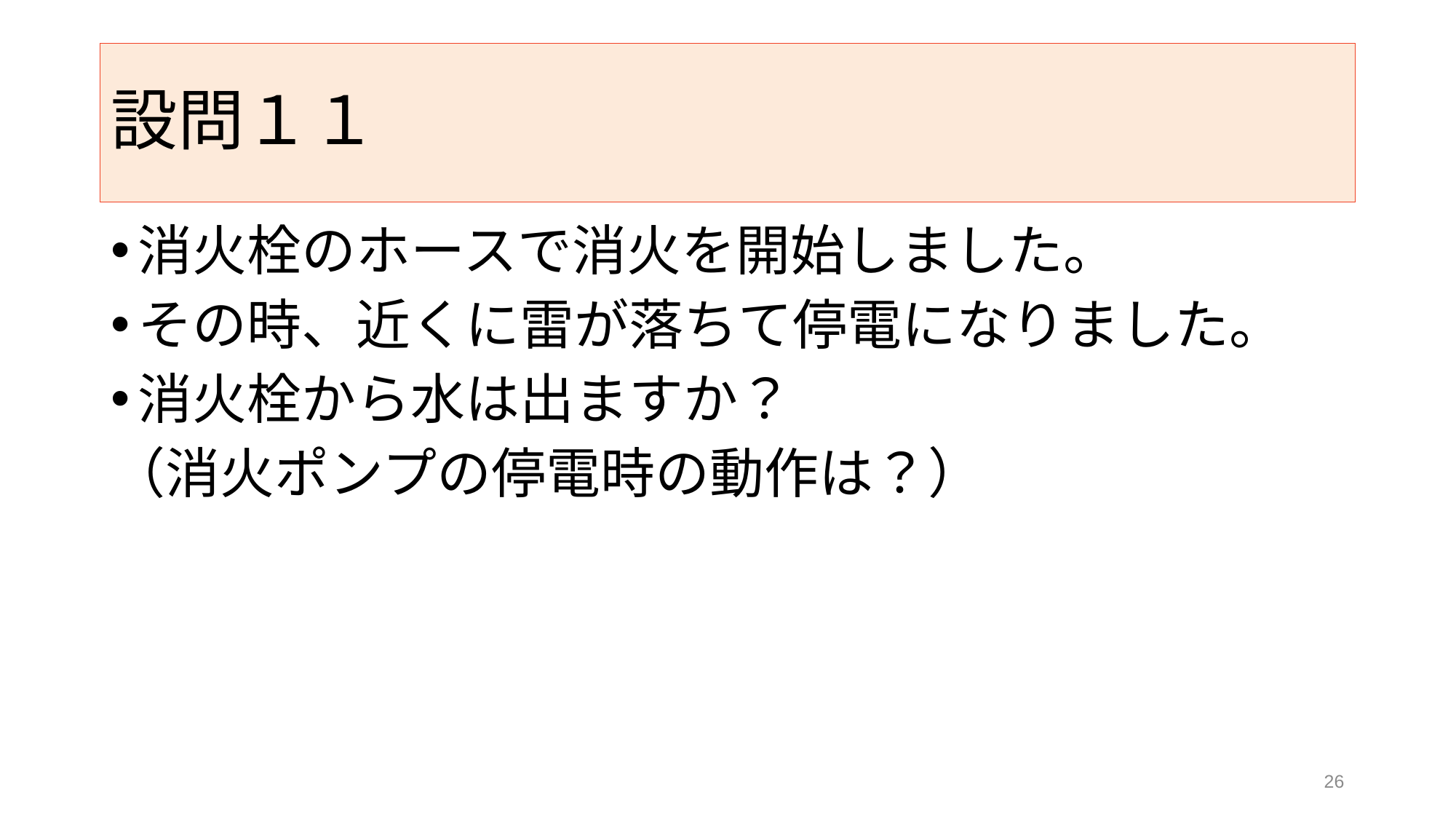

# 設問１１
消火栓のホースで消火を開始しました。
その時、近くに雷が落ちて停電になりました。
消火栓から水は出ますか？
（消火ポンプの停電時の動作は？）
26